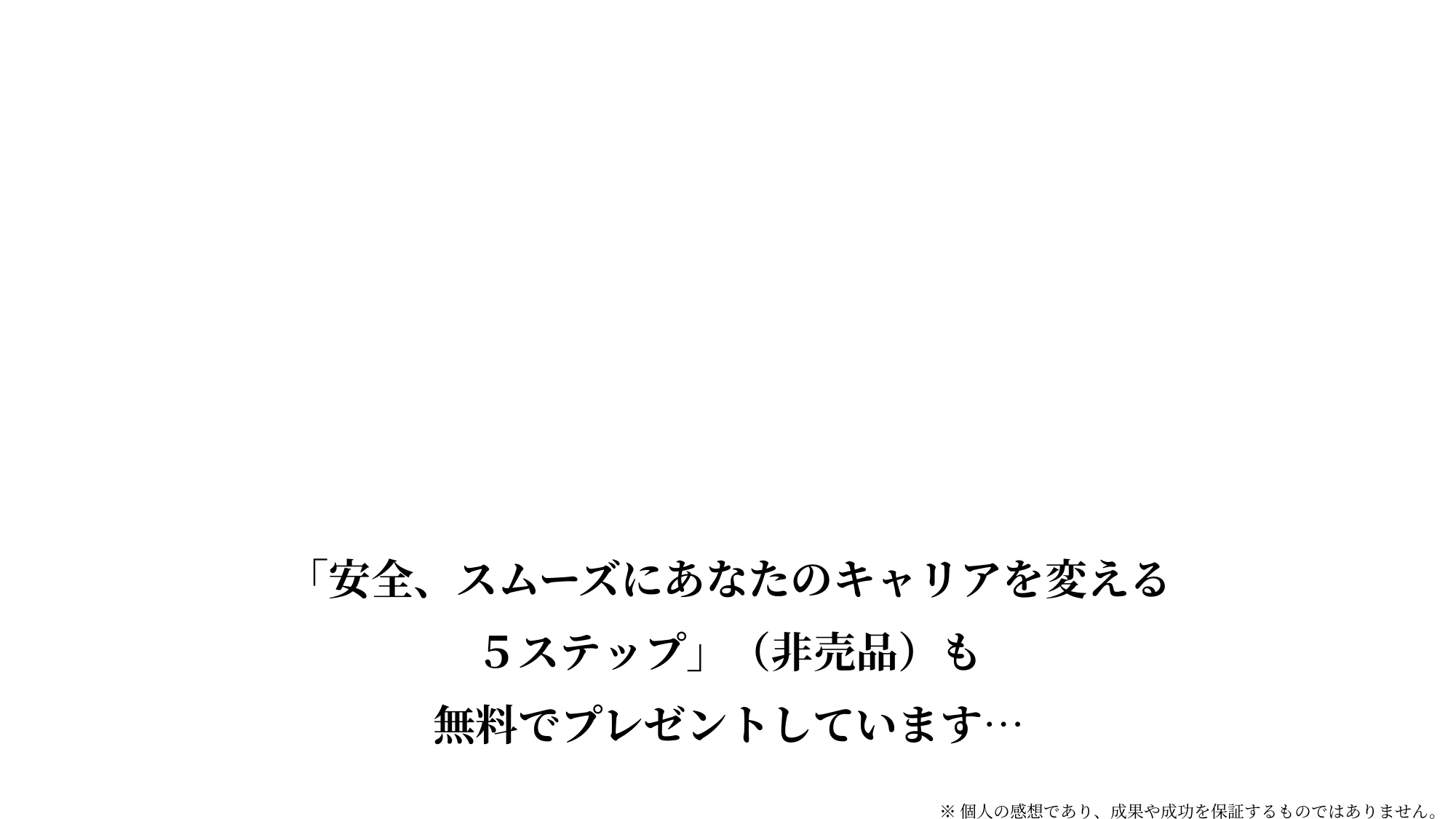

「安全、スムーズにあなたのキャリアを変える
５ステップ」（非売品）も
無料でプレゼントしています…
※個人の感想であり、成果や成功を保証するものではありません。